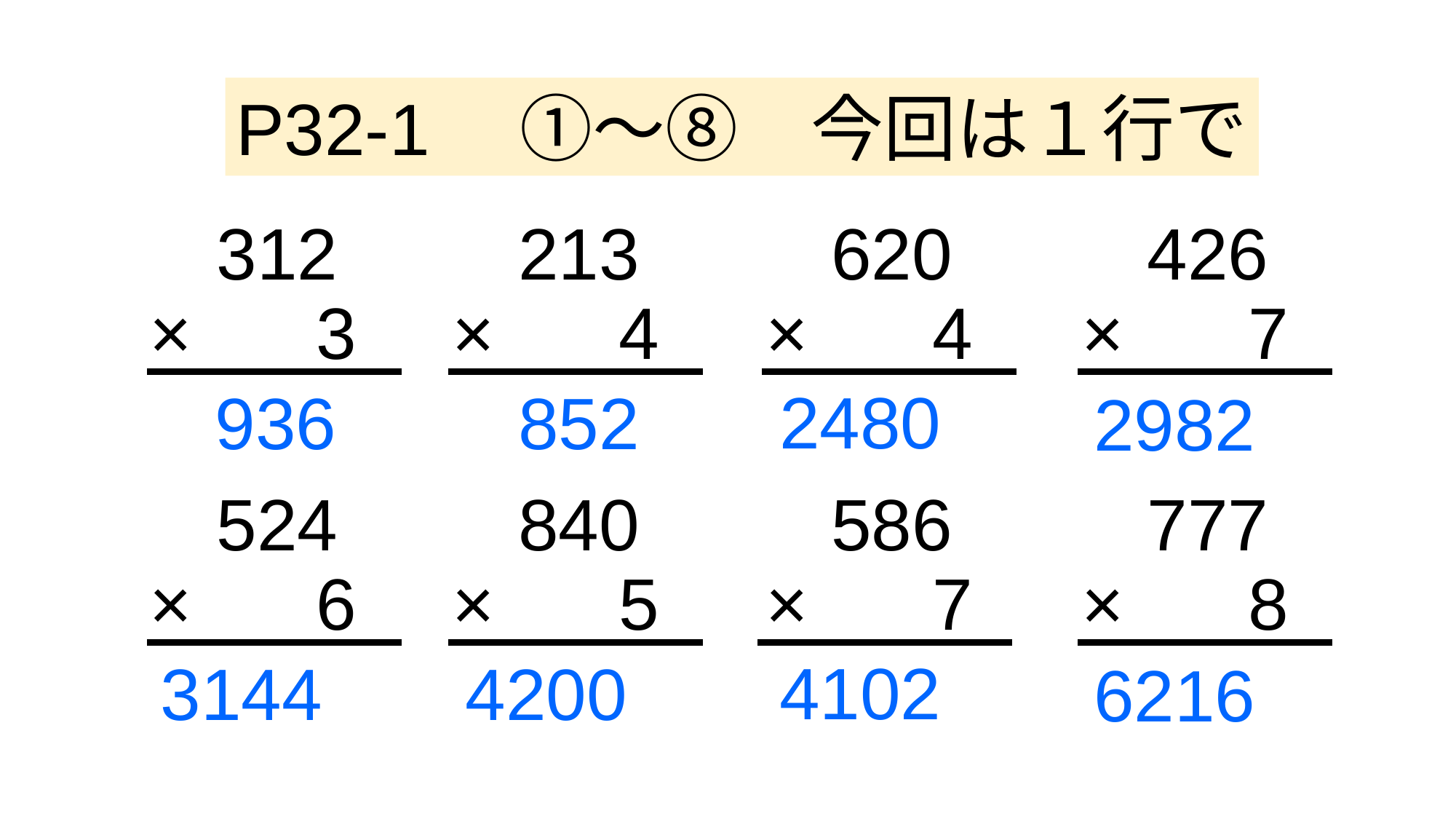

P32-1　①～⑧　今回は１行で
312
213
620
426
×　 3
×　 4
×　 4
×　 7
2480
852
936
2982
524
840
586
777
×　 6
×　 5
×　 7
×　 8
4102
4200
3144
6216